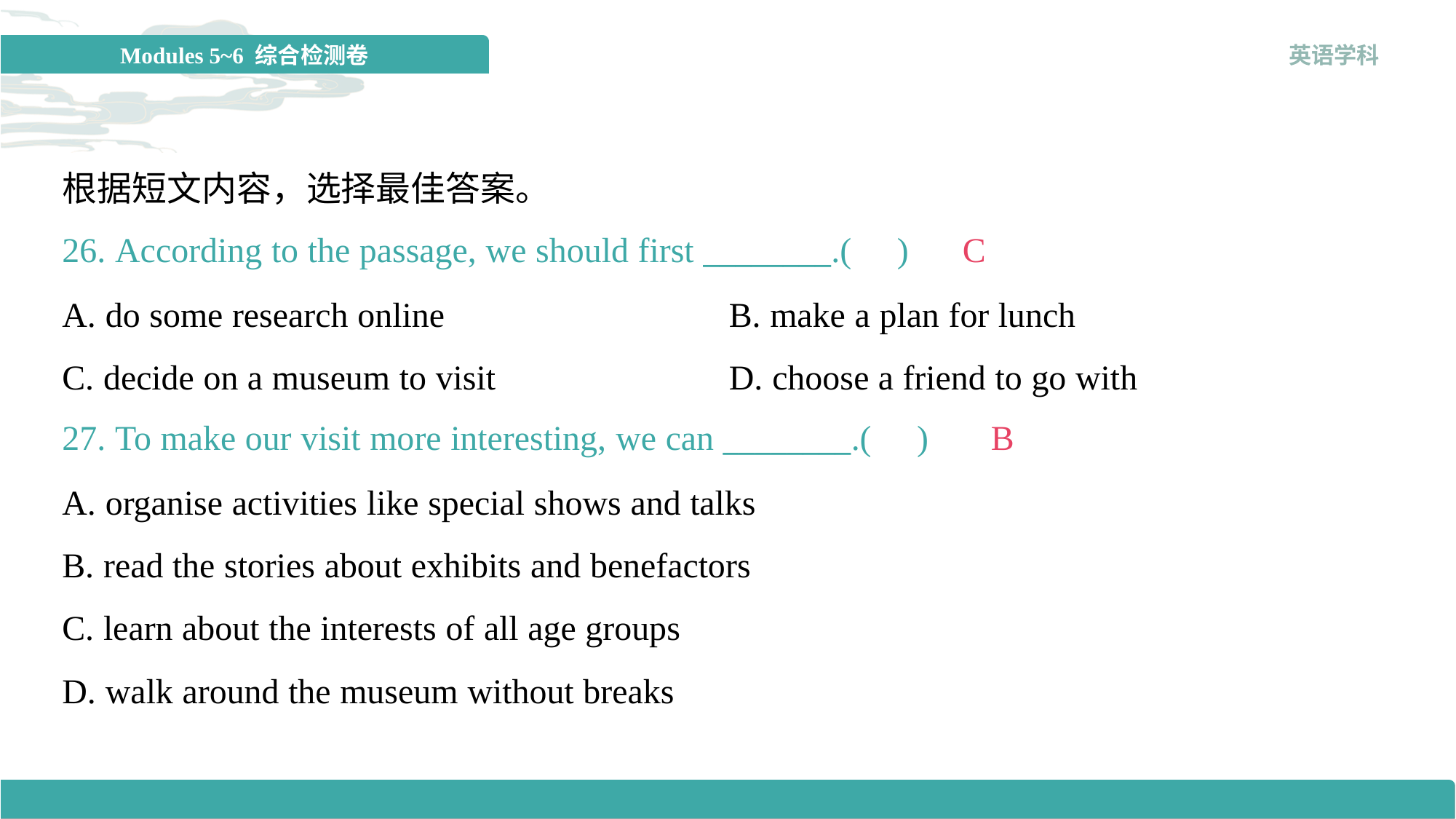

根据短文内容，选择最佳答案。
26. According to the passage, we should first ________.(     )
C
A. do some research online	B. make a plan for lunch
C. decide on a museum to visit	D. choose a friend to go with
27. To make our visit more interesting, we can ________.(     )
B
A. organise activities like special shows and talks
B. read the stories about exhibits and benefactors
C. learn about the interests of all age groups
D. walk around the museum without breaks